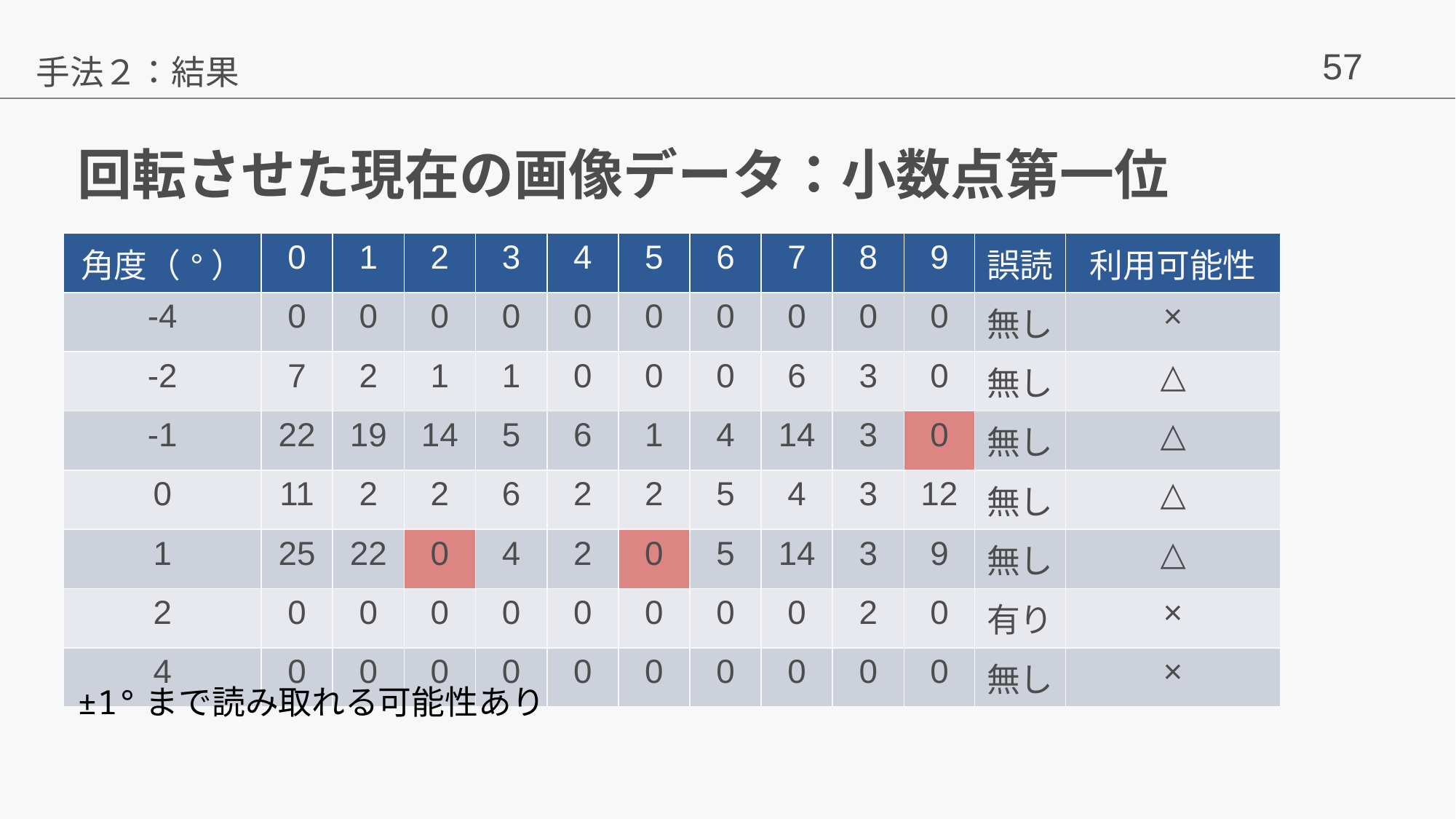

手法２：結果
# 回転させた現在の画像データ：小数点第一位
| 角度（°） | 0 | 1 | 2 | 3 | 4 | 5 | 6 | 7 | 8 | 9 | 誤読 | 利用可能性 |
| --- | --- | --- | --- | --- | --- | --- | --- | --- | --- | --- | --- | --- |
| -4 | 0 | 0 | 0 | 0 | 0 | 0 | 0 | 0 | 0 | 0 | 無し | × |
| -2 | 7 | 2 | 1 | 1 | 0 | 0 | 0 | 6 | 3 | 0 | 無し | △ |
| -1 | 22 | 19 | 14 | 5 | 6 | 1 | 4 | 14 | 3 | 0 | 無し | △ |
| 0 | 11 | 2 | 2 | 6 | 2 | 2 | 5 | 4 | 3 | 12 | 無し | △ |
| 1 | 25 | 22 | 0 | 4 | 2 | 0 | 5 | 14 | 3 | 9 | 無し | △ |
| 2 | 0 | 0 | 0 | 0 | 0 | 0 | 0 | 0 | 2 | 0 | 有り | × |
| 4 | 0 | 0 | 0 | 0 | 0 | 0 | 0 | 0 | 0 | 0 | 無し | × |
±1°まで読み取れる可能性あり